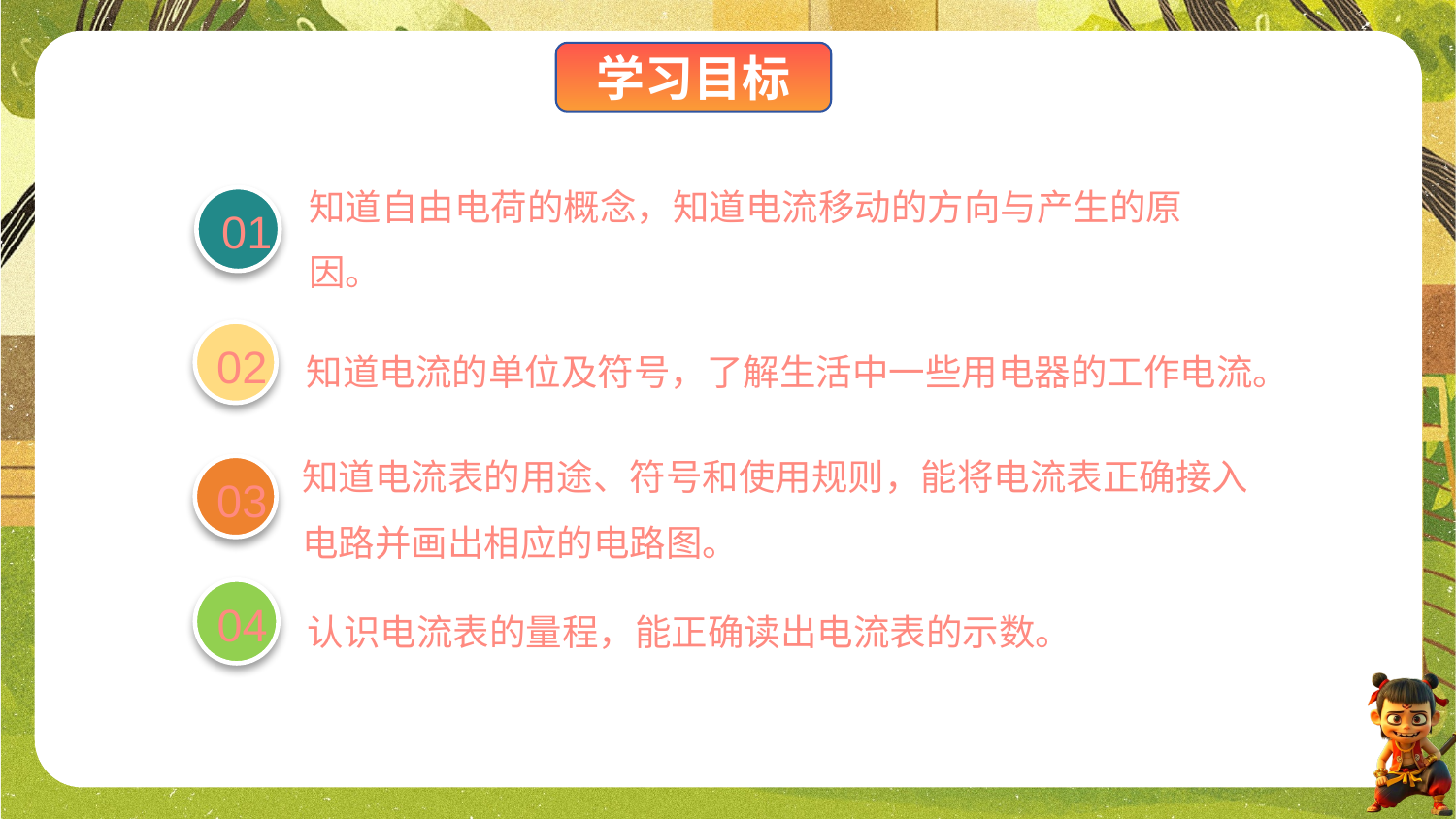

知道自由电荷的概念，知道电流移动的方向与产生的原因。

01
知道电流的单位及符号，了解生活中一些用电器的工作电流。

02
知道电流表的用途、符号和使用规则，能将电流表正确接入电路并画出相应的电路图。

03

04
认识电流表的量程，能正确读出电流表的示数。